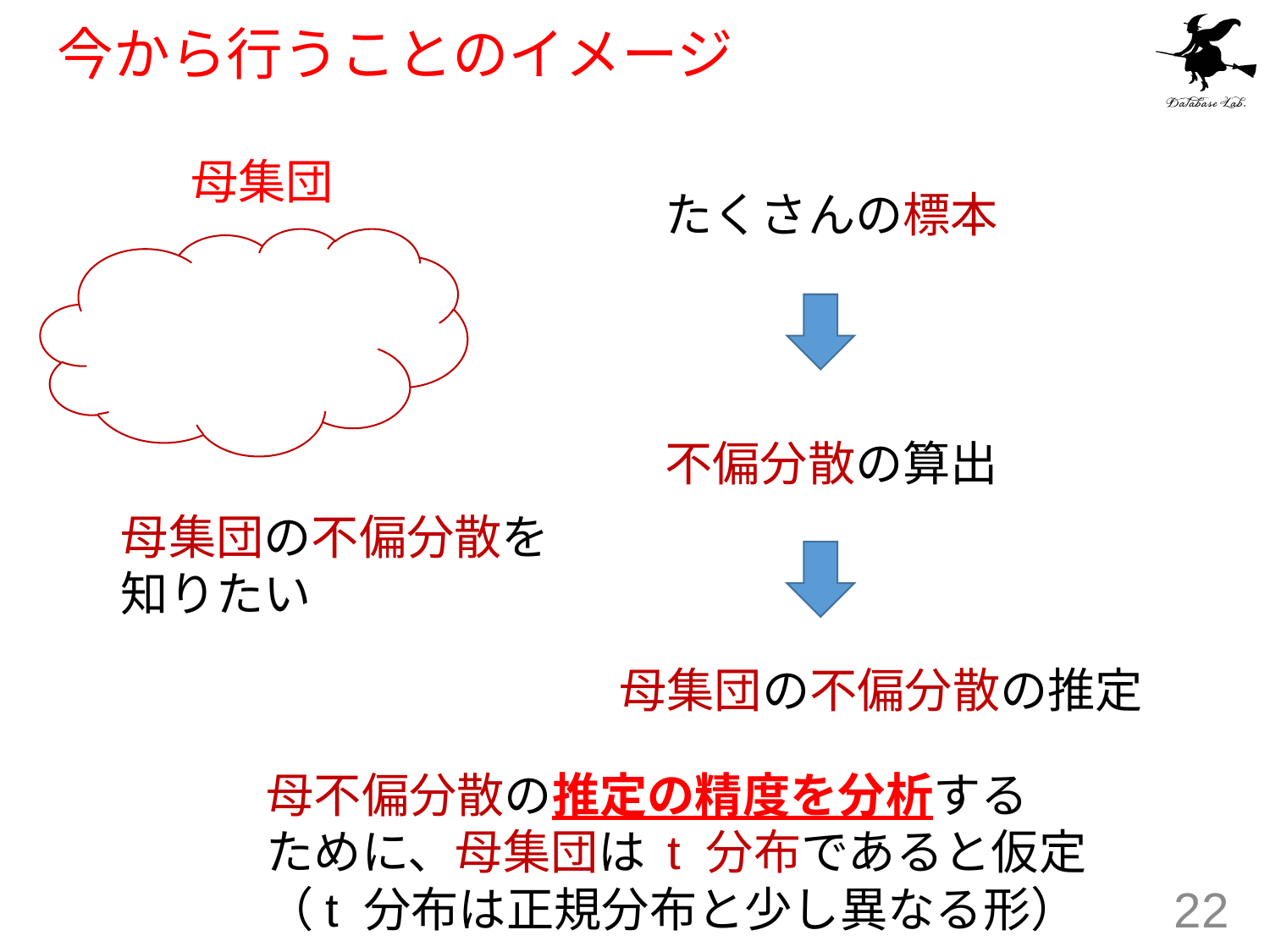

# 今から行うことのイメージ
母集団
たくさんの標本

不偏分散の算出
母集団の不偏分散を
知りたい

母集団の不偏分散の推定
母不偏分散の推定の精度を分析する
ために、母集団は t 分布であると仮定
（t 分布は正規分布と少し異なる形）
22